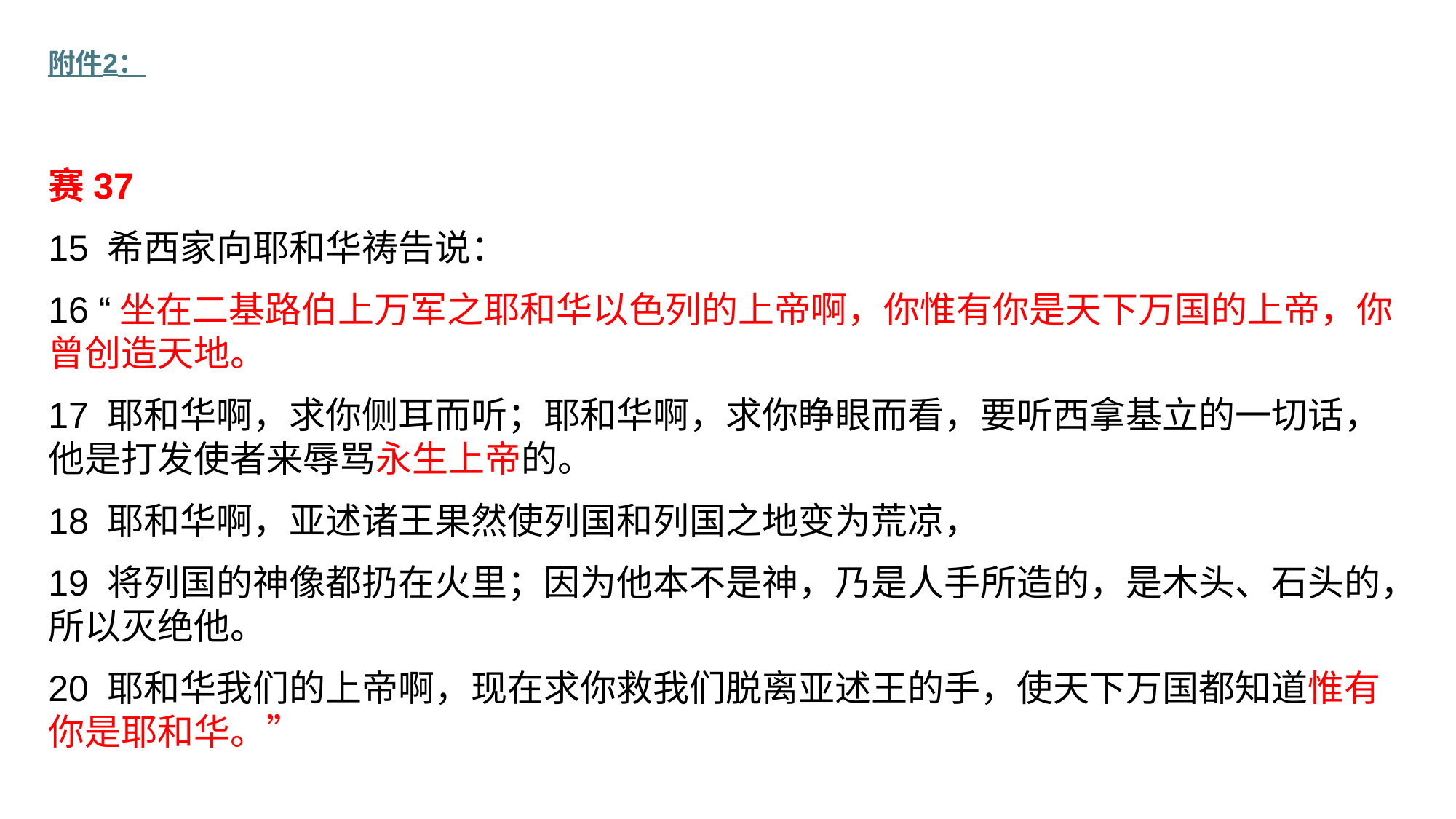

附件2：
赛37
15 希西家向耶和华祷告说：
16 “坐在二基路伯上万军之耶和华以色列的上帝啊，你惟有你是天下万国的上帝，你曾创造天地。
17 耶和华啊，求你侧耳而听；耶和华啊，求你睁眼而看，要听西拿基立的一切话，他是打发使者来辱骂永生上帝的。
18 耶和华啊，亚述诸王果然使列国和列国之地变为荒凉，
19 将列国的神像都扔在火里；因为他本不是神，乃是人手所造的，是木头、石头的，所以灭绝他。
20 耶和华我们的上帝啊，现在求你救我们脱离亚述王的手，使天下万国都知道惟有你是耶和华。”